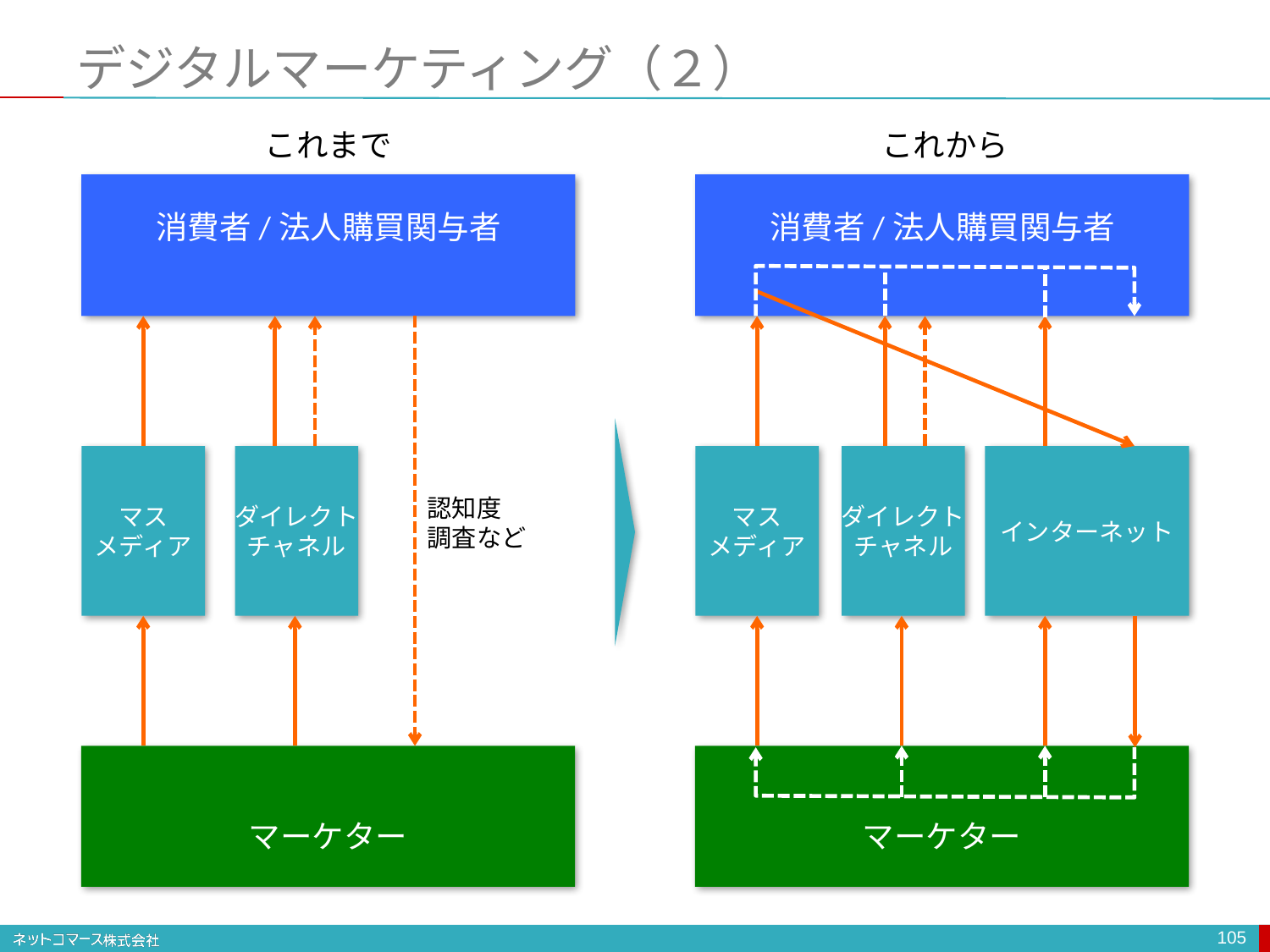

# デジタルマーケティング（２）
これから
これまで
消費者/法人購買関与者

消費者/法人購買関与者

マス
メディア
ダイレクト
チャネル
マス
メディア
ダイレクト
チャネル
インターネット
認知度
調査など

マーケター

マーケター

105